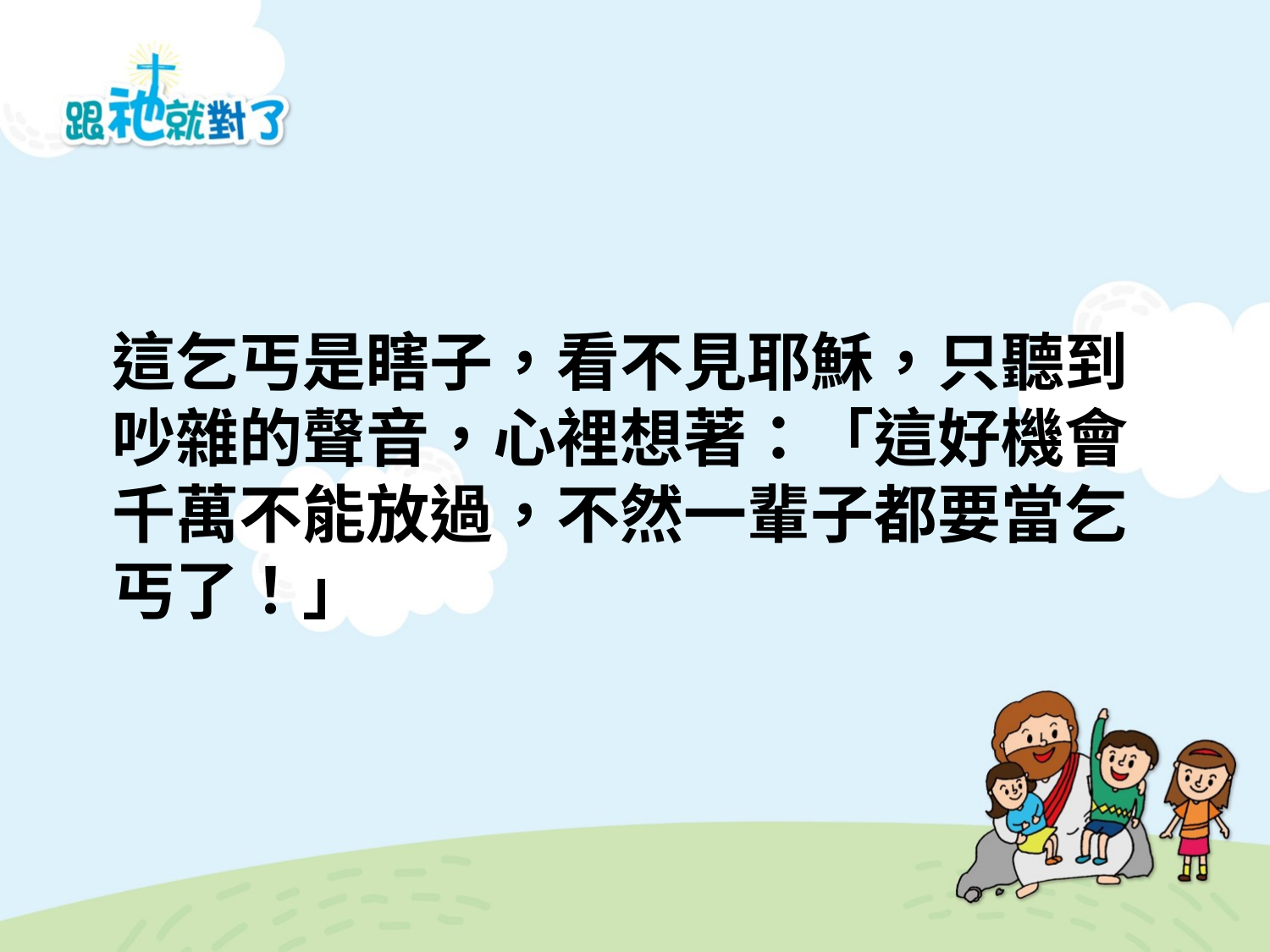

這乞丐是瞎子，看不見耶穌，只聽到吵雜的聲音，心裡想著：「這好機會千萬不能放過，不然一輩子都要當乞丐了！」